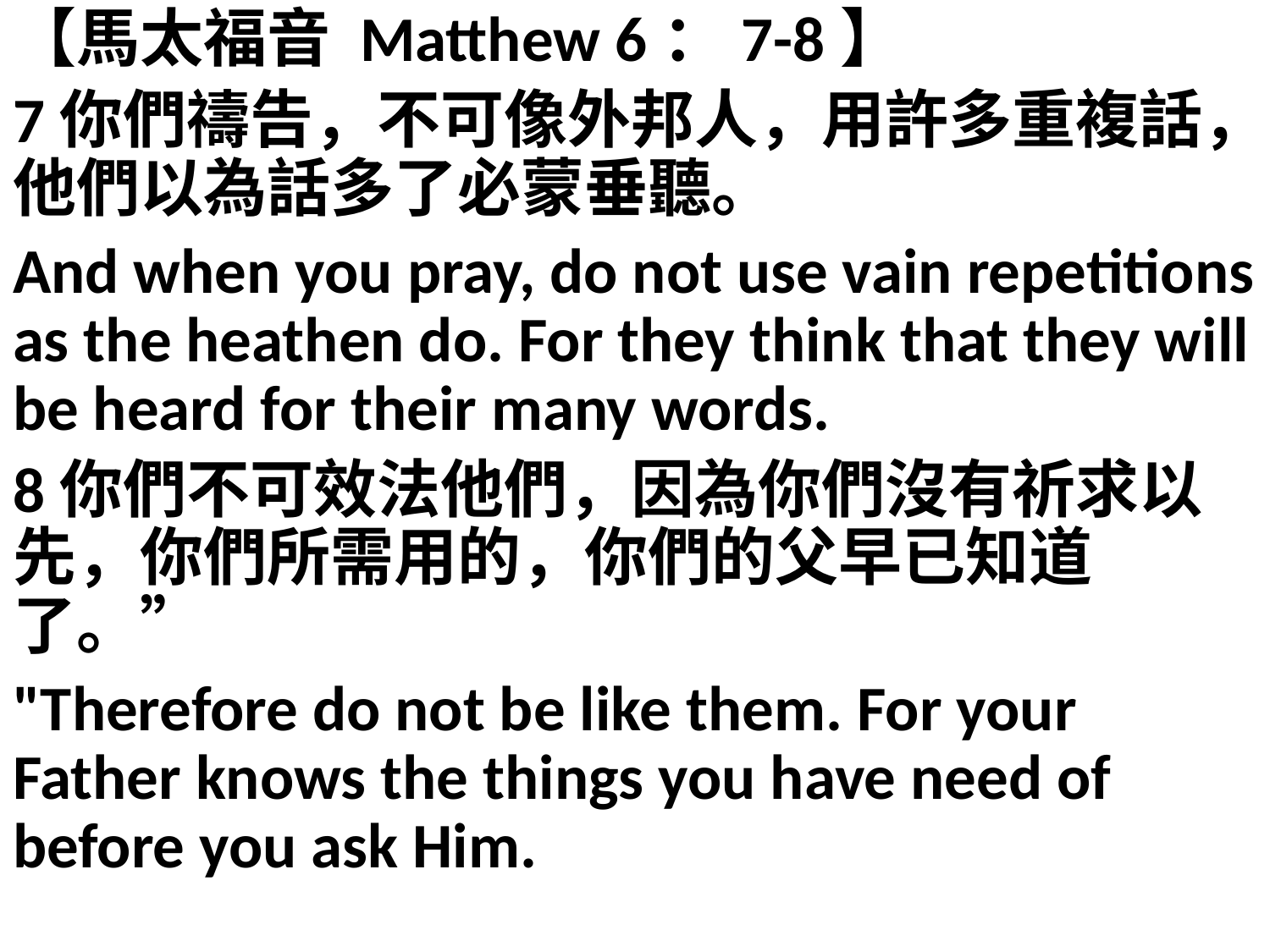

【馬太福音 Matthew 6：7-8】
7你們禱告，不可像外邦人，用許多重複話，他們以為話多了必蒙垂聽。
And when you pray, do not use vain repetitions as the heathen do. For they think that they will be heard for their many words.
8你們不可效法他們，因為你們沒有祈求以先，你們所需用的，你們的父早已知道了。”
"Therefore do not be like them. For your Father knows the things you have need of before you ask Him.